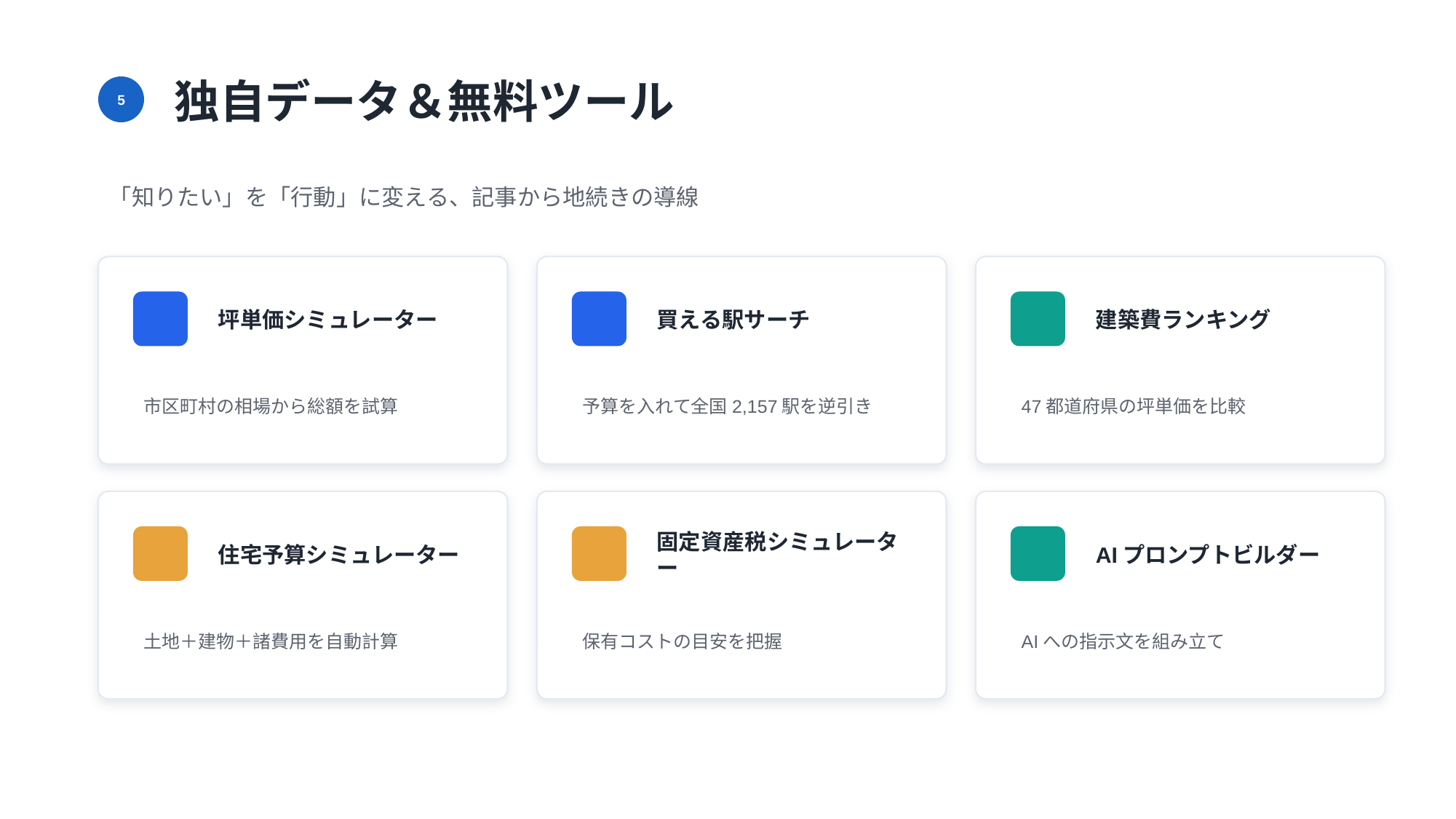

独自データ＆無料ツール

5
「知りたい」を「行動」に変える、記事から地続きの導線

坪単価シミュレーター
買える駅サーチ
建築費ランキング

市区町村の相場から総額を試算
予算を入れて全国2,157駅を逆引き
47都道府県の坪単価を比較

住宅予算シミュレーター
固定資産税シミュレーター
AIプロンプトビルダー

土地＋建物＋諸費用を自動計算
保有コストの目安を把握
AIへの指示文を組み立て